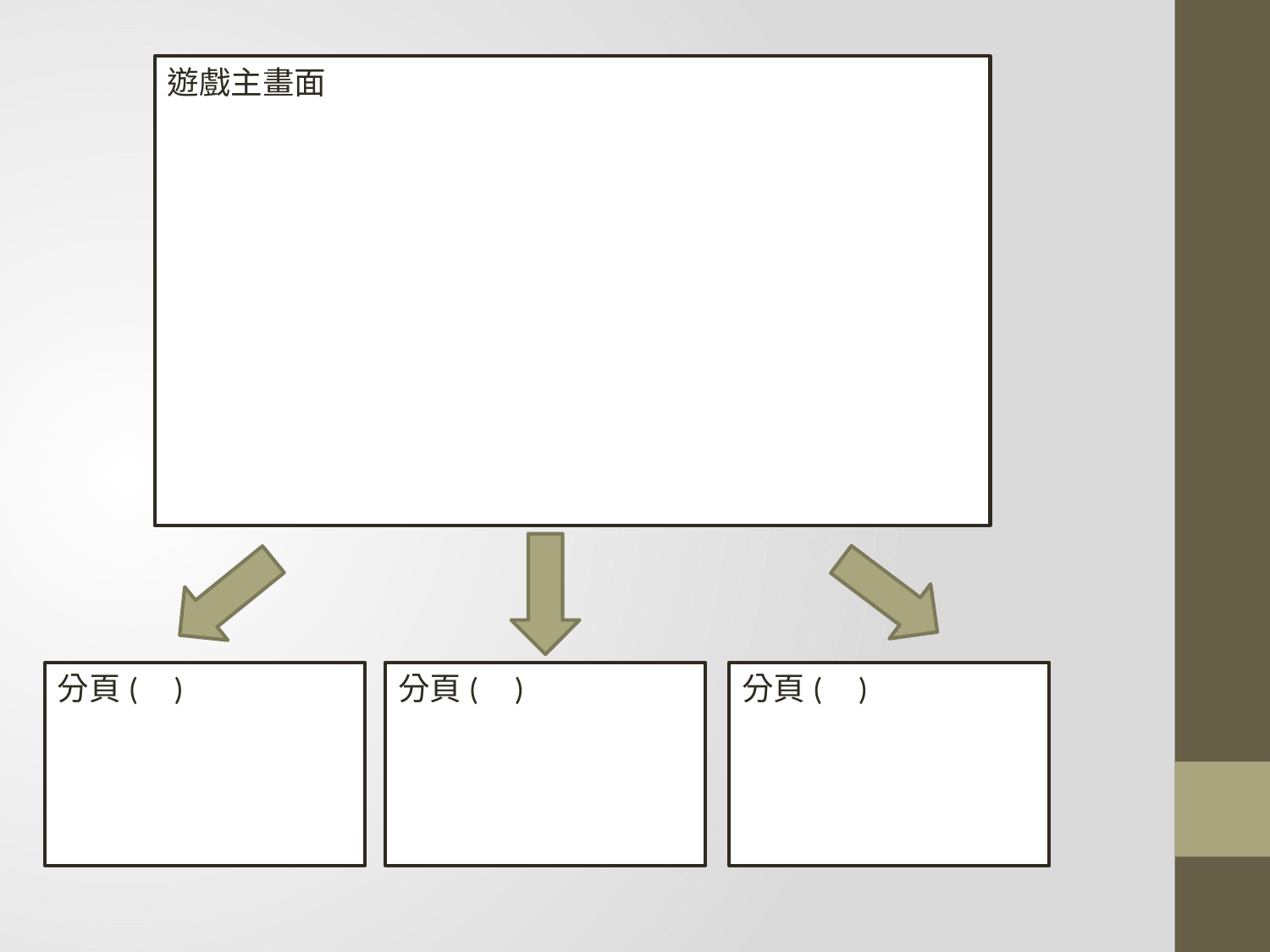

遊戲主畫面

分頁(     )

分頁(     )

分頁(     )